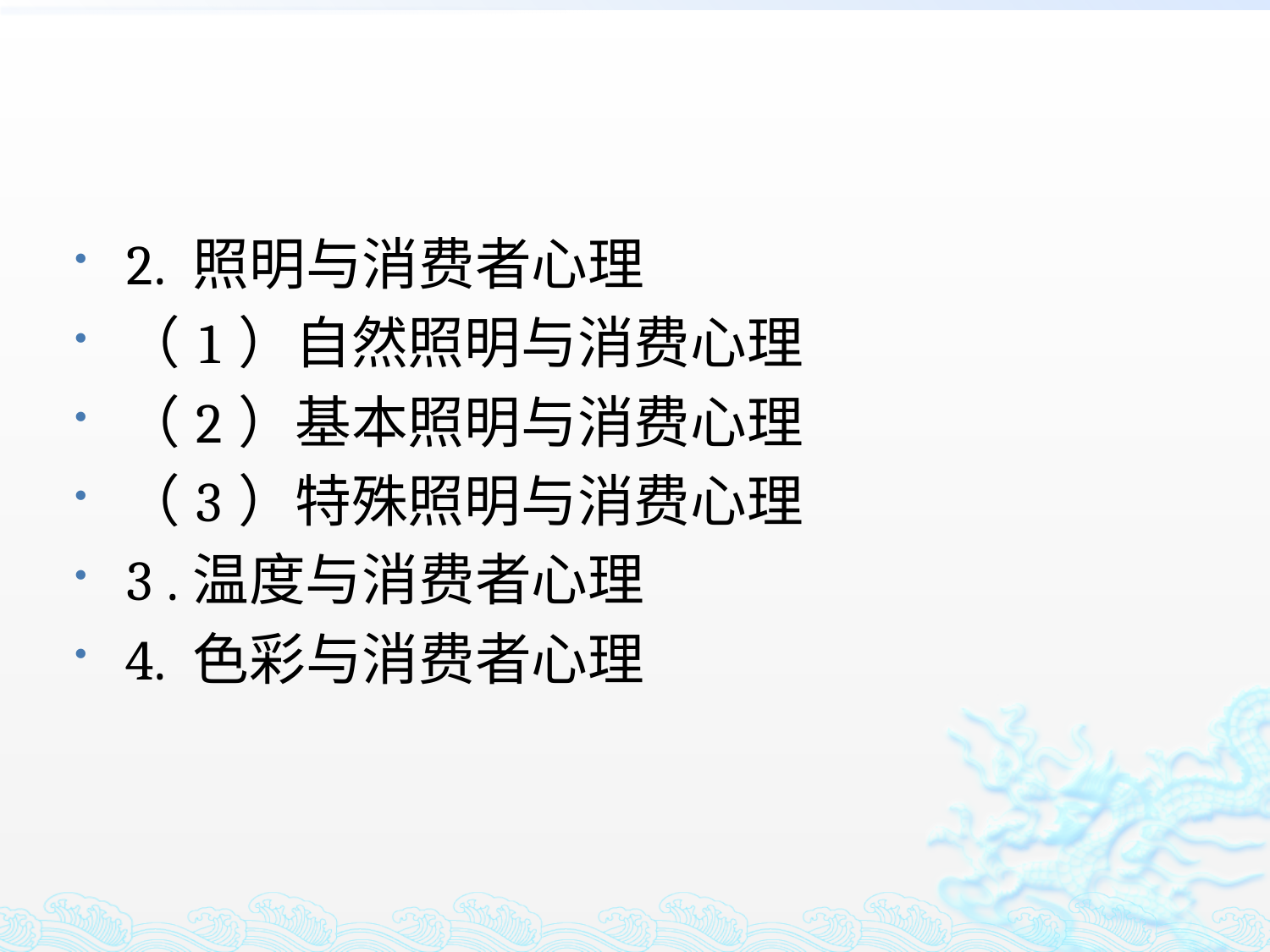

#
2. 照明与消费者心理
（1）自然照明与消费心理
（2）基本照明与消费心理
（3）特殊照明与消费心理
3 .温度与消费者心理
4. 色彩与消费者心理